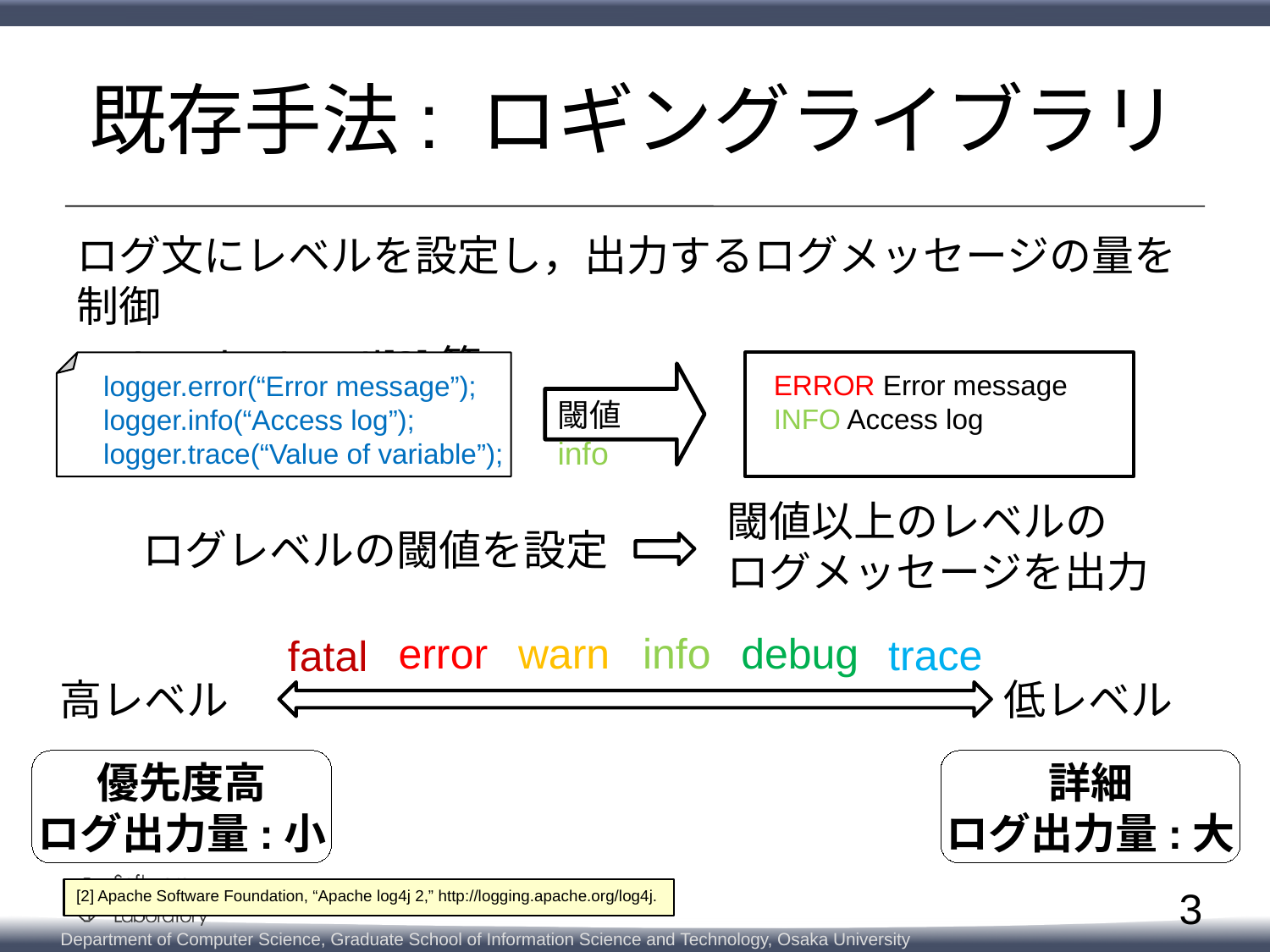

# 既存手法: ロギングライブラリ
ログ文にレベルを設定し，出力するログメッセージの量を制御
Apache Log4j[2]等

logger.error(“Error message”);
logger.info(“Access log”);
logger.trace(“Value of variable”);

ERROR Error message
INFO Access log
閾値info
閾値以上のレベルの
ログメッセージを出力
ログレベルの閾値を設定

debug
error
warn
info
trace
fatal
高レベル
低レベル

優先度高
ログ出力量:小
詳細
ログ出力量:大
3
[2] Apache Software Foundation, “Apache log4j 2,” http://logging.apache.org/log4j.